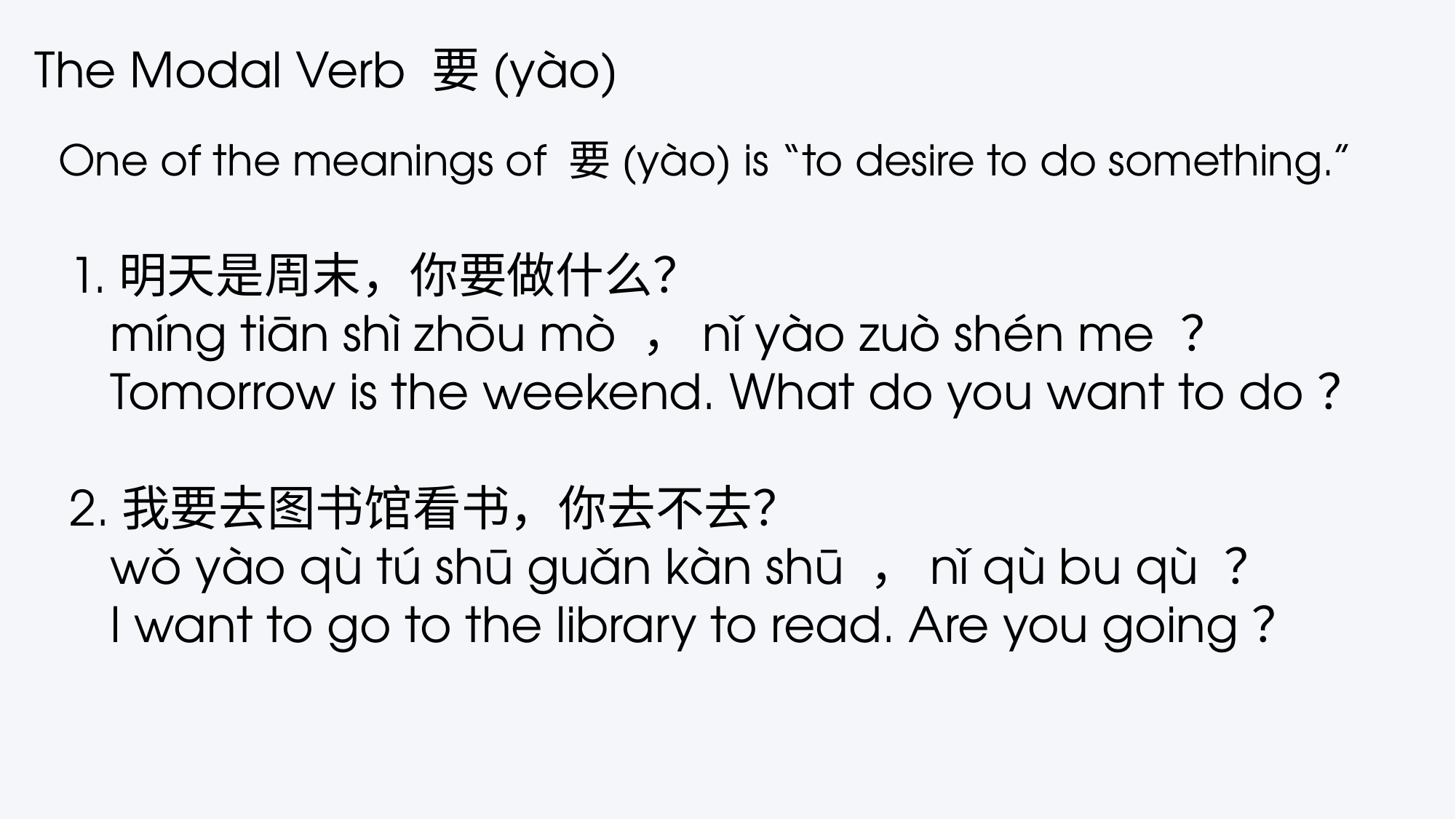

The Modal Verb 要(yào)
One of the meanings of 要(yào) is “to desire to do something.”
1.明天是周末，你要做什么？
   míng tiān shì zhōu mò ，nǐ yào zuò shén me ？
   Tomorrow is the weekend. What do you want to do？

2.我要去图书馆看书，你去不去？
   wǒ yào qù tú shū guǎn kàn shū ，nǐ qù bu qù ？
   I want to go to the library to read. Are you going？